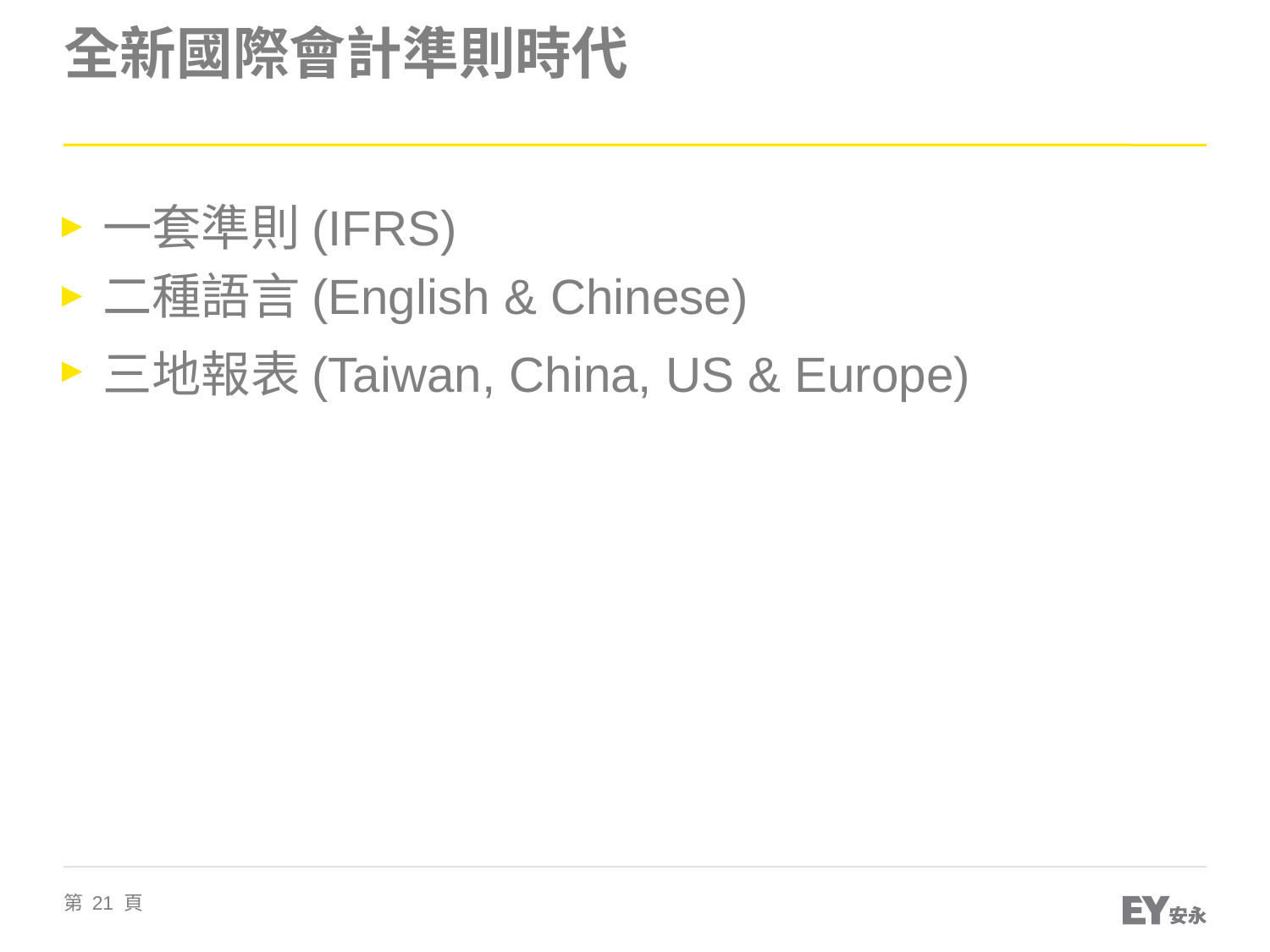

# 全新國際會計準則時代
一套準則(IFRS)
二種語言(English & Chinese)
三地報表(Taiwan, China, US & Europe)